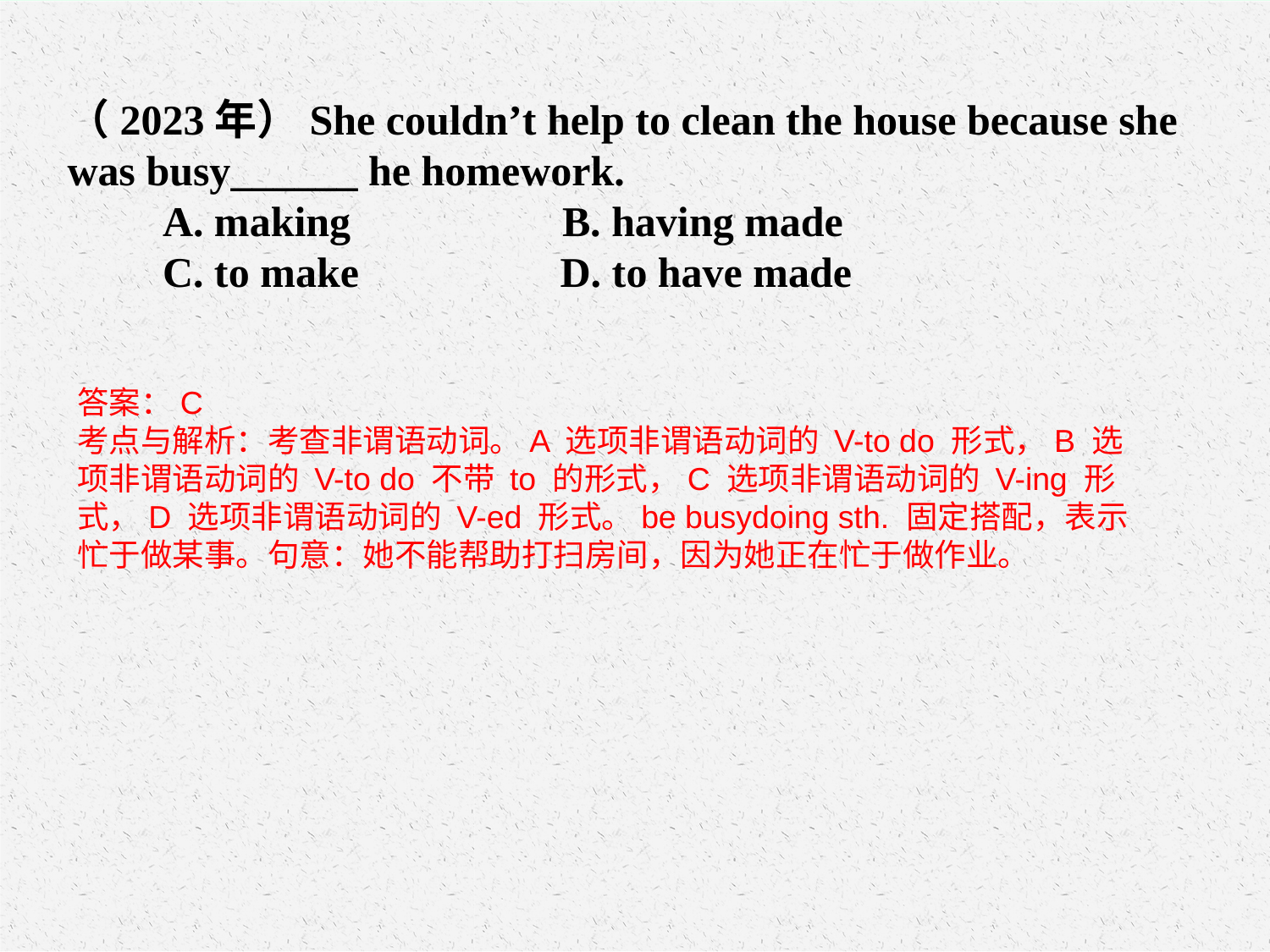

（2023年）She couldn’t help to clean the house because she was busy______ he homework.
         A. making                    B. having made
         C. to make                   D. to have made
答案：C
考点与解析：考查非谓语动词。A 选项非谓语动词的 V-to do 形式，B 选项非谓语动词的 V-to do 不带 to 的形式，C 选项非谓语动词的 V-ing 形式，D 选项非谓语动词的 V-ed 形式。be busydoing sth. 固定搭配，表示忙于做某事。句意：她不能帮助打扫房间，因为她正在忙于做作业。